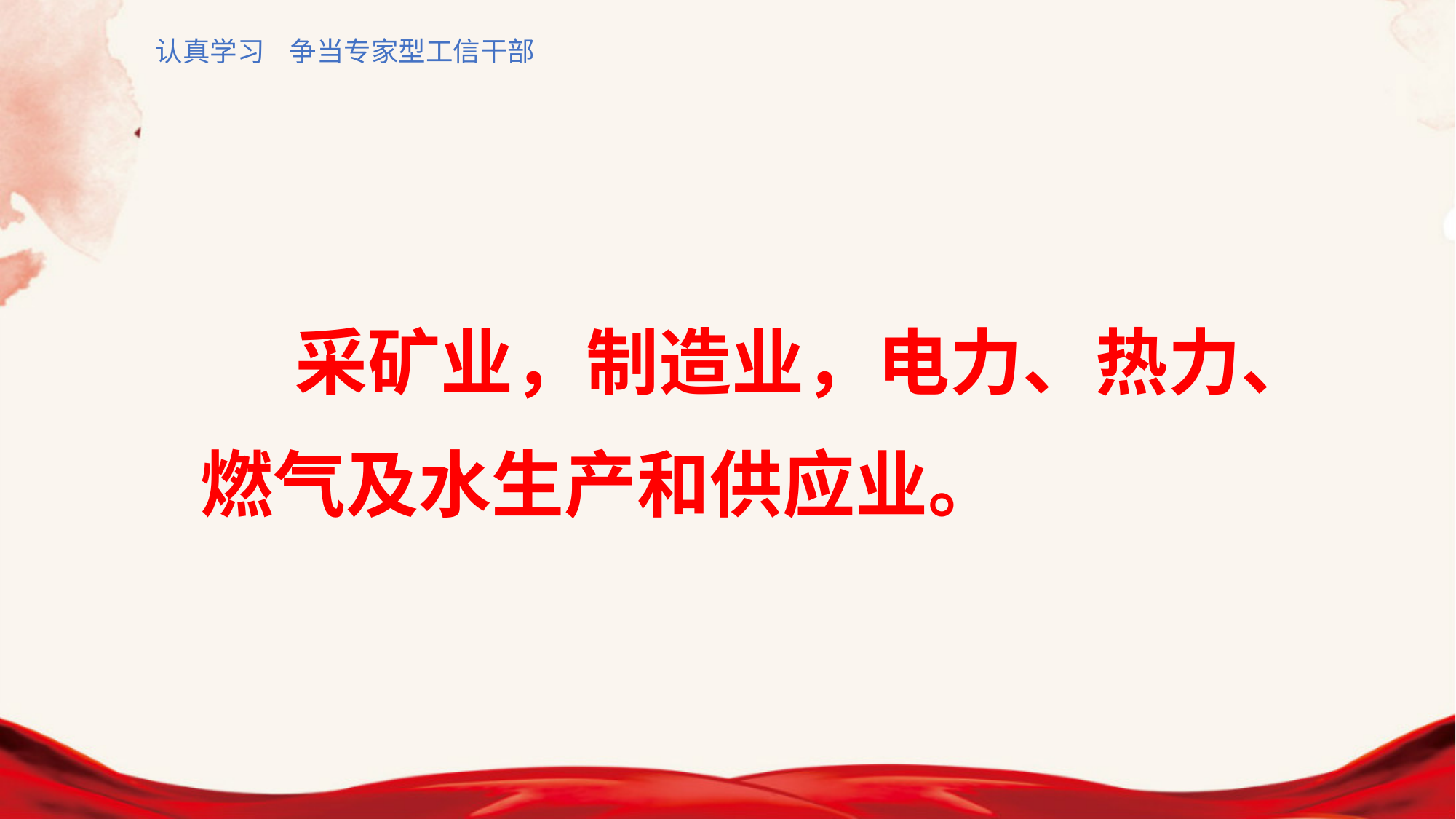

认真学习    争当专家型工信干部
     采矿业，制造业，电力、热力、燃气及水生产和供应业。